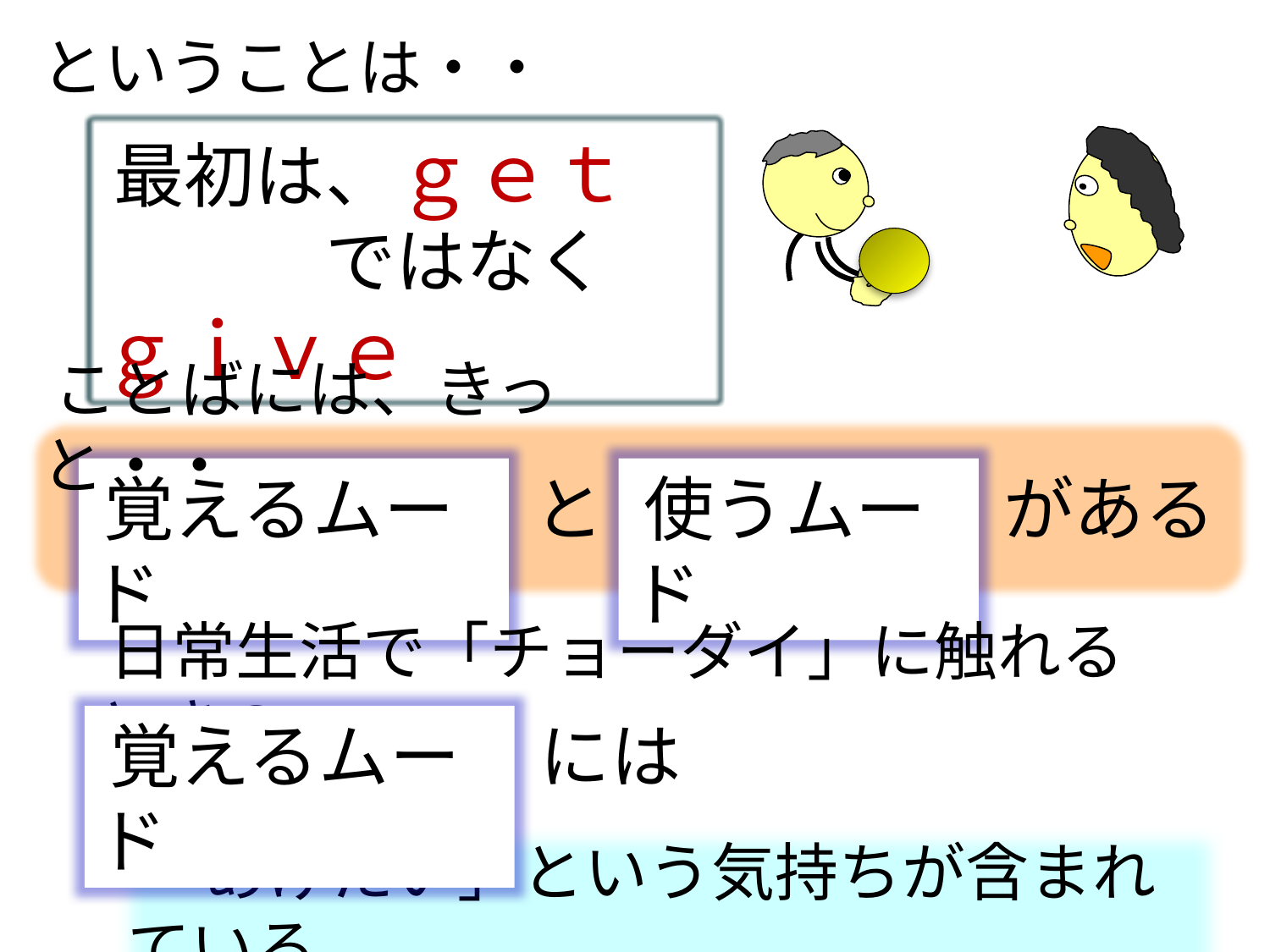

ということは・・
最初は、ｇｅｔ
　　　ではなく　ｇｉｖｅ

ことばには、きっと・・

覚えるムード
と
使うムード
がある
日常生活で「チョーダイ」に触れるときの
覚えるムード
には
「あげたい」という気持ちが含まれている